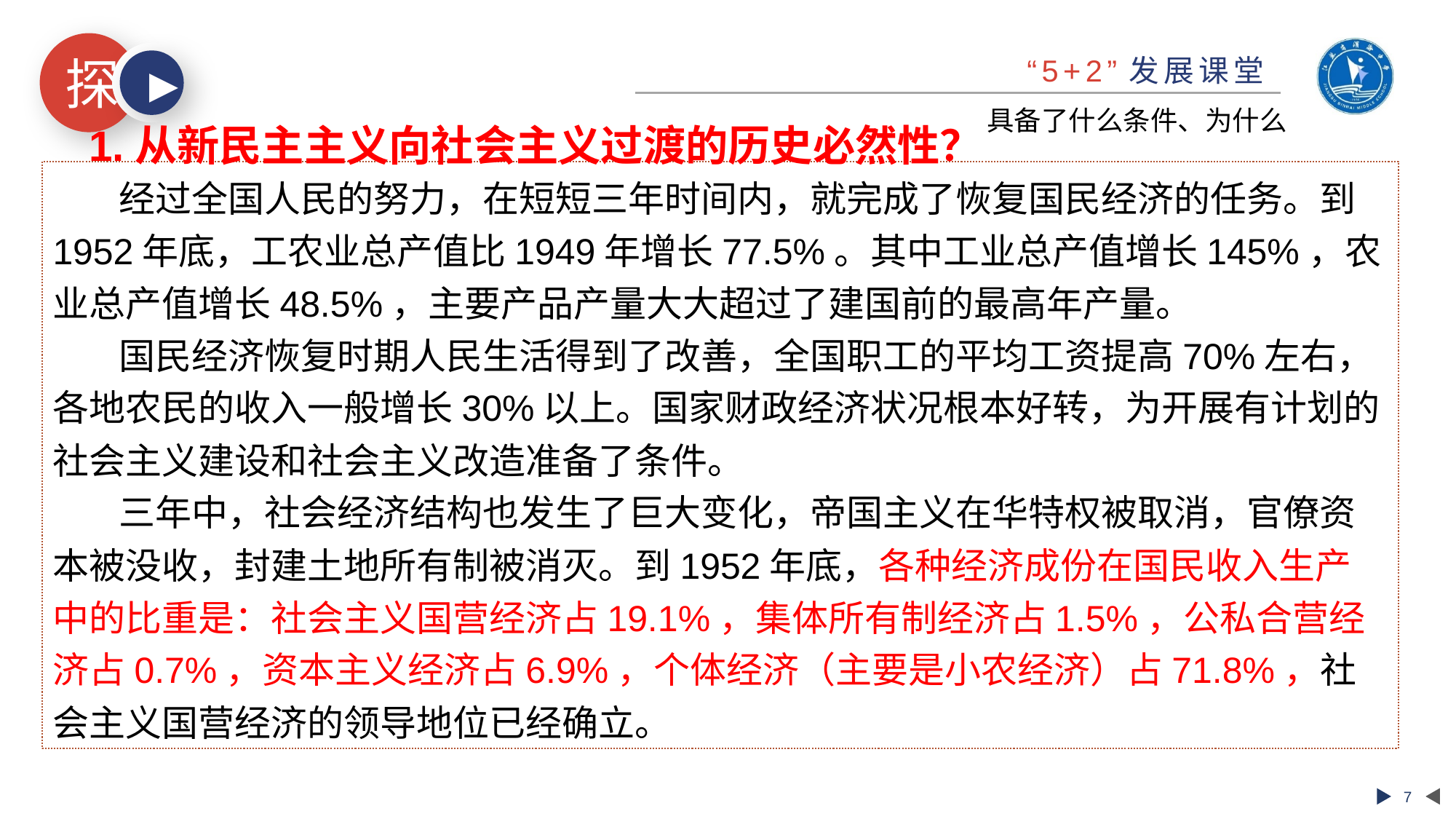

具备了什么条件、为什么
1.从新民主主义向社会主义过渡的历史必然性？
       经过全国人民的努力，在短短三年时间内，就完成了恢复国民经济的任务。到1952年底，工农业总产值比1949年增长77.5%。其中工业总产值增长145%，农业总产值增长48.5%，主要产品产量大大超过了建国前的最高年产量。
       国民经济恢复时期人民生活得到了改善，全国职工的平均工资提高70%左右，各地农民的收入一般增长30%以上。国家财政经济状况根本好转，为开展有计划的社会主义建设和社会主义改造准备了条件。
       三年中，社会经济结构也发生了巨大变化，帝国主义在华特权被取消，官僚资本被没收，封建土地所有制被消灭。到1952年底，各种经济成份在国民收入生产中的比重是：社会主义国营经济占19.1%，集体所有制经济占1.5%，公私合营经济占0.7%，资本主义经济占6.9%，个体经济（主要是小农经济）占71.8%，社会主义国营经济的领导地位已经确立。